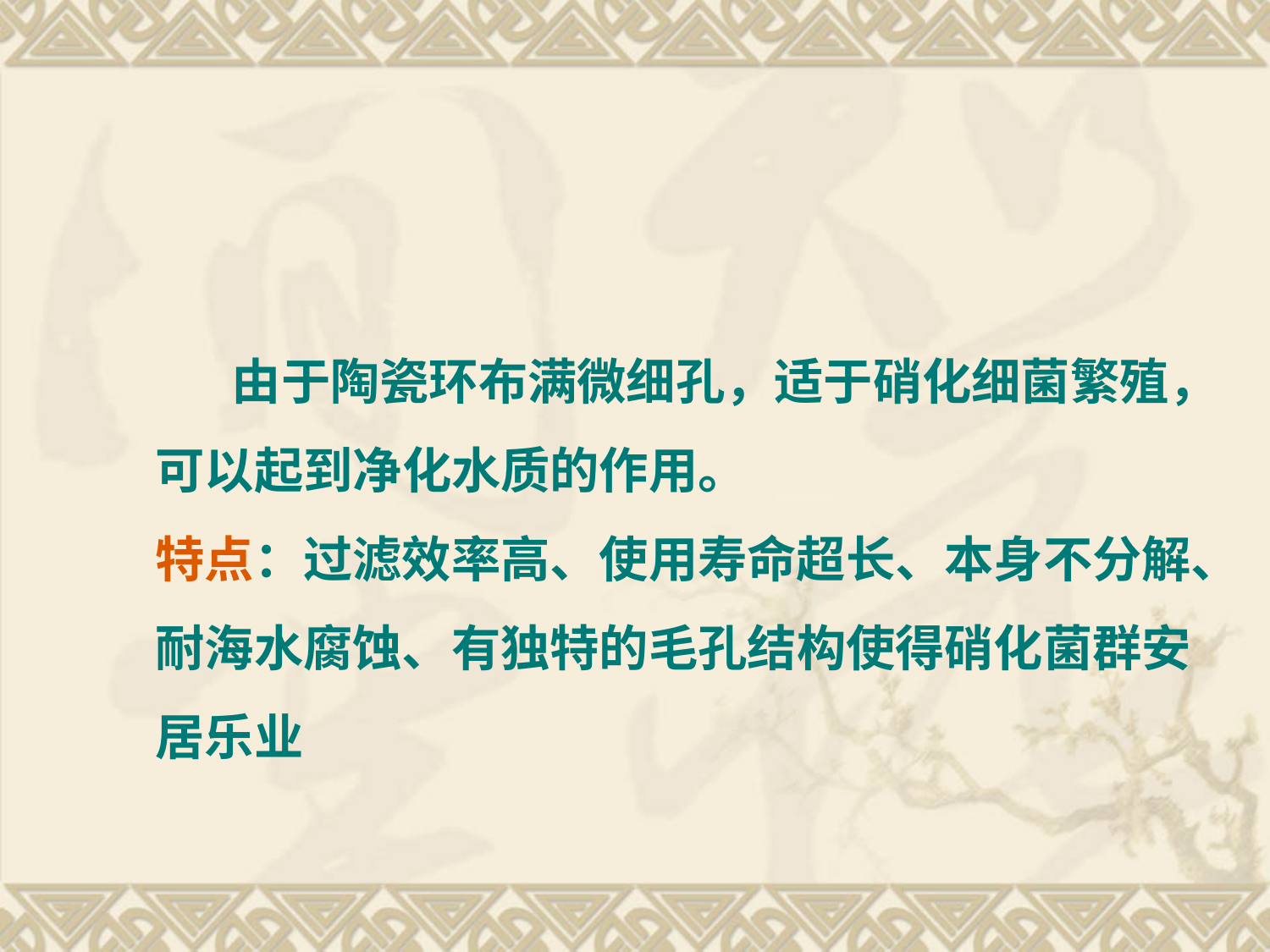

#
          由于陶瓷环布满微细孔，适于硝化细菌繁殖，可以起到净化水质的作用。
特点：过滤效率高、使用寿命超长、本身不分解、耐海水腐蚀、有独特的毛孔结构使得硝化菌群安居乐业